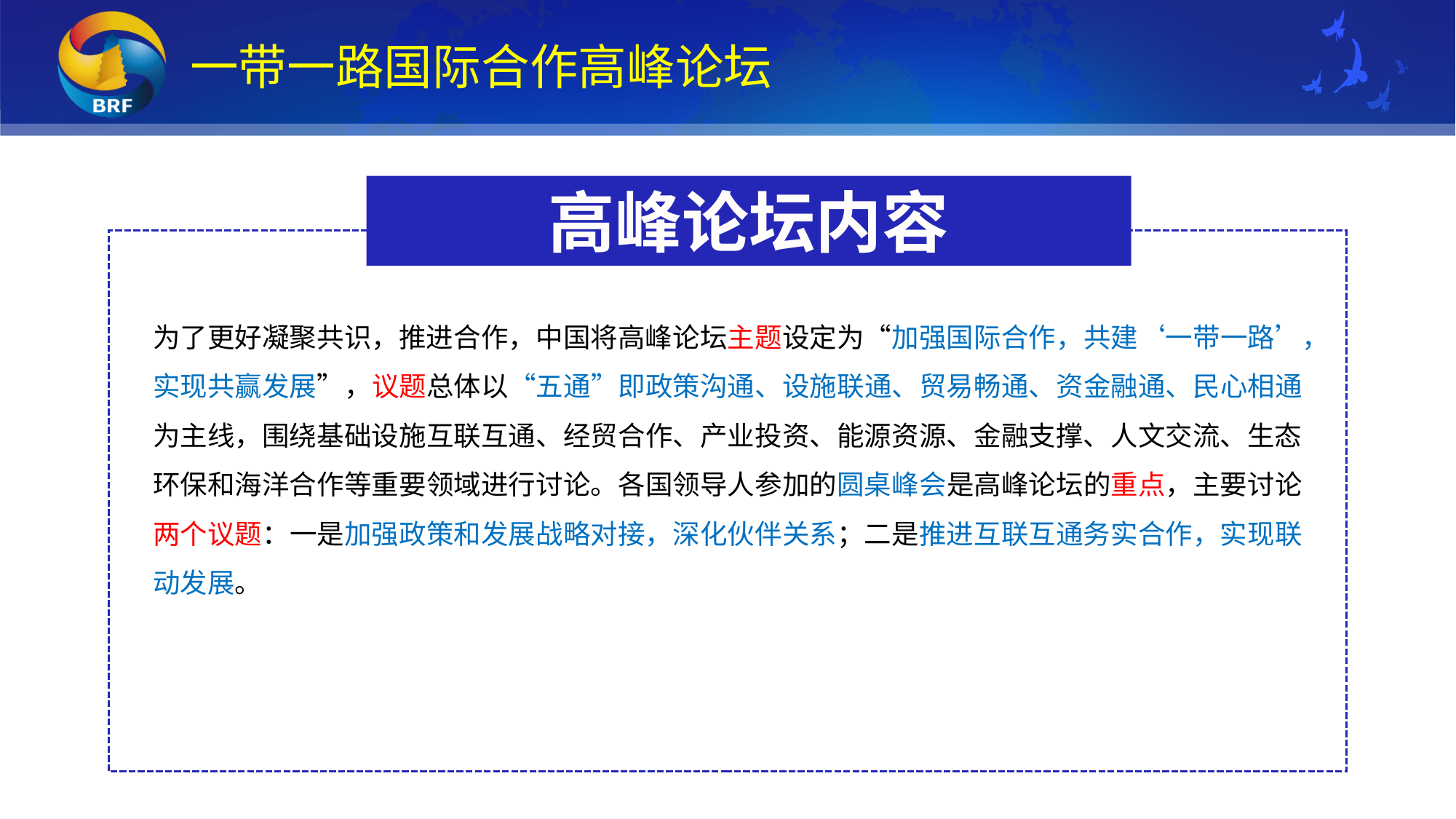

一带一路国际合作高峰论坛
高峰论坛内容

为了更好凝聚共识，推进合作，中国将高峰论坛主题设定为“加强国际合作，共建‘一带一路’，实现共赢发展”，议题总体以“五通”即政策沟通、设施联通、贸易畅通、资金融通、民心相通为主线，围绕基础设施互联互通、经贸合作、产业投资、能源资源、金融支撑、人文交流、生态环保和海洋合作等重要领域进行讨论。各国领导人参加的圆桌峰会是高峰论坛的重点，主要讨论两个议题：一是加强政策和发展战略对接，深化伙伴关系；二是推进互联互通务实合作，实现联动发展。